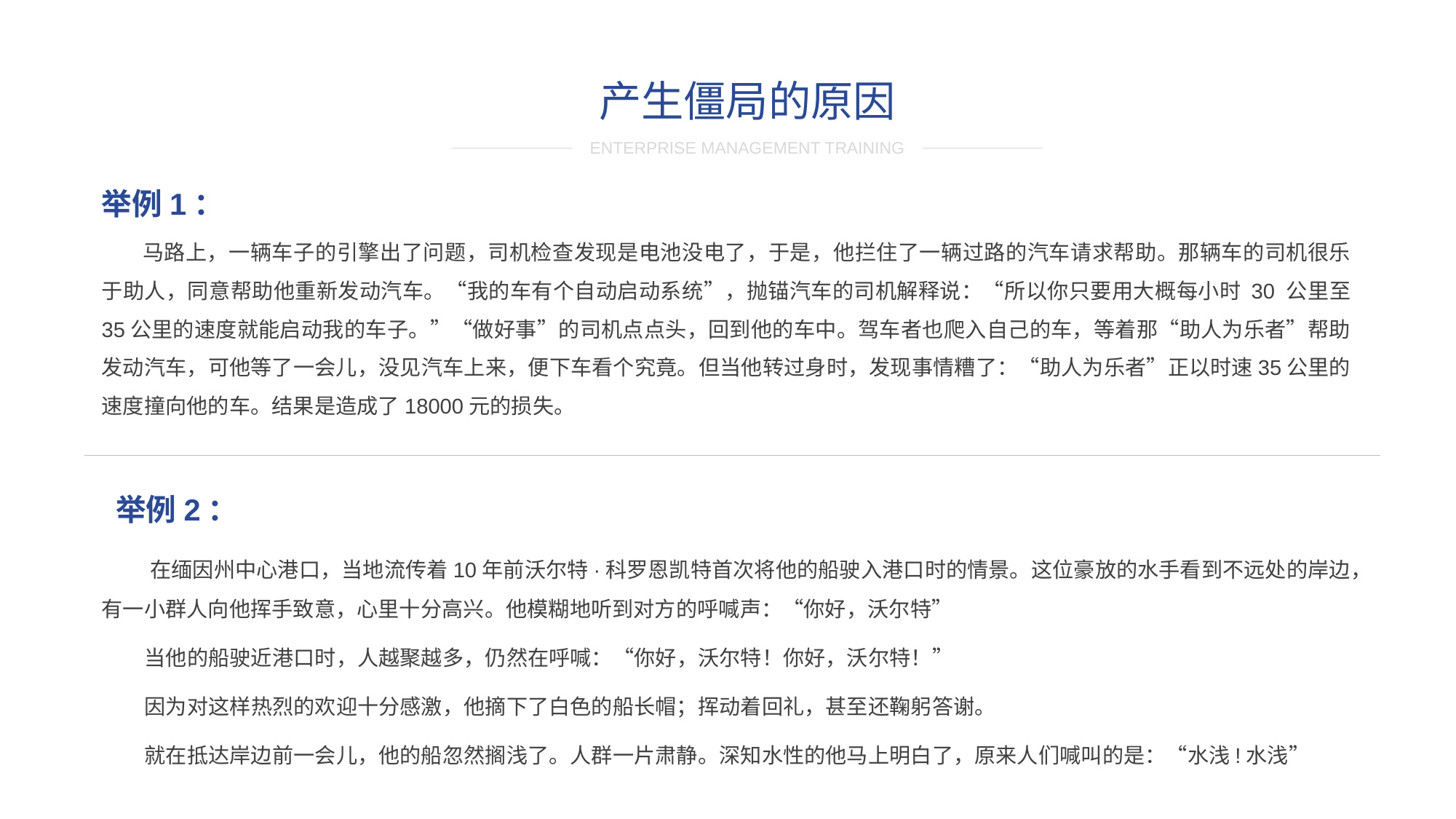

产生僵局的原因
ENTERPRISE MANAGEMENT TRAINING
举例1：
　   马路上，一辆车子的引擎出了问题，司机检查发现是电池没电了，于是，他拦住了一辆过路的汽车请求帮助。那辆车的司机很乐于助人，同意帮助他重新发动汽车。“我的车有个自动启动系统”，抛锚汽车的司机解释说：“所以你只要用大概每小时 30 公里至 35公里的速度就能启动我的车子。”“做好事”的司机点点头，回到他的车中。驾车者也爬入自己的车，等着那“助人为乐者”帮助发动汽车，可他等了一会儿，没见汽车上来，便下车看个究竟。但当他转过身时，发现事情糟了：“助人为乐者”正以时速35公里的速度撞向他的车。结果是造成了18000元的损失。
 举例2：
　　在缅因州中心港口，当地流传着10年前沃尔特·科罗恩凯特首次将他的船驶入港口时的情景。这位豪放的水手看到不远处的岸边，有一小群人向他挥手致意，心里十分高兴。他模糊地听到对方的呼喊声：“你好，沃尔特”
        当他的船驶近港口时，人越聚越多，仍然在呼喊：“你好，沃尔特！你好，沃尔特！”
        因为对这样热烈的欢迎十分感激，他摘下了白色的船长帽；挥动着回礼，甚至还鞠躬答谢。
        就在抵达岸边前一会儿，他的船忽然搁浅了。人群一片肃静。深知水性的他马上明白了，原来人们喊叫的是：“水浅!水浅”